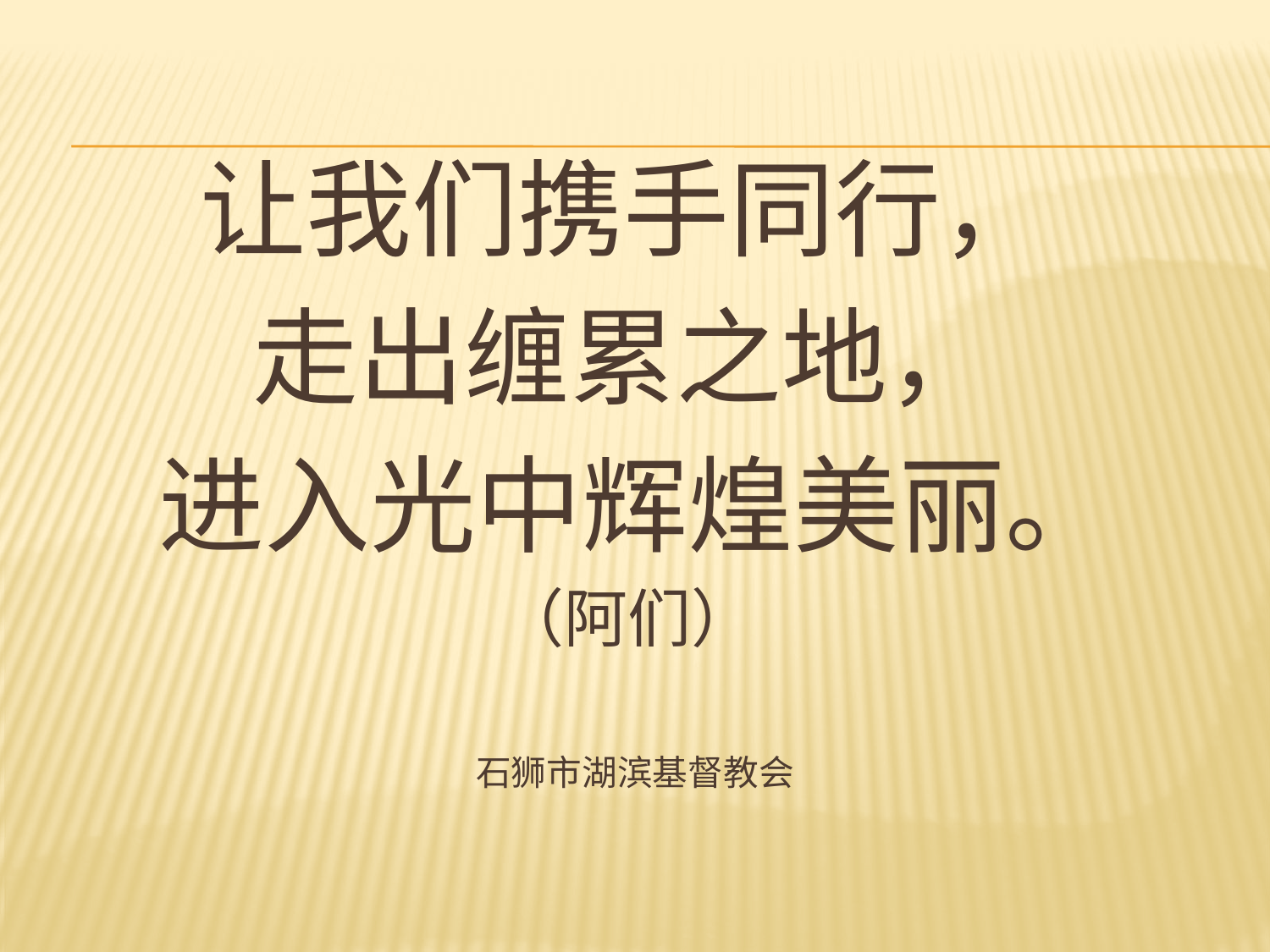

让我们携手同行，
走出缠累之地，
进入光中辉煌美丽。
（阿们）

石狮市湖滨基督教会